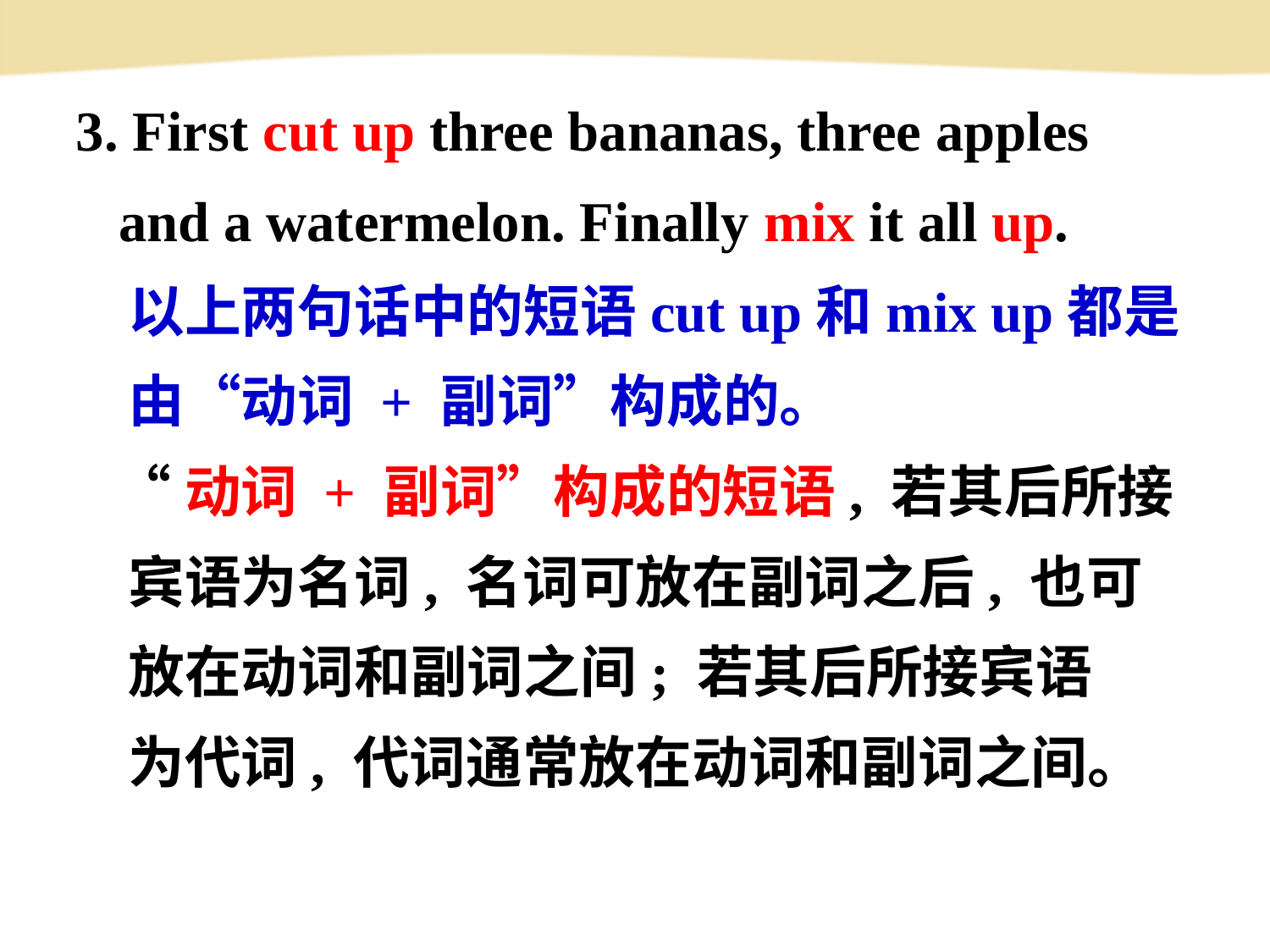

3. First cut up three bananas, three apples
   and a watermelon. Finally mix it all up.
   以上两句话中的短语cut up和mix up都是
   由“动词 + 副词”构成的。
   “动词 + 副词”构成的短语, 若其后所接
   宾语为名词, 名词可放在副词之后, 也可
   放在动词和副词之间; 若其后所接宾语
   为代词, 代词通常放在动词和副词之间。